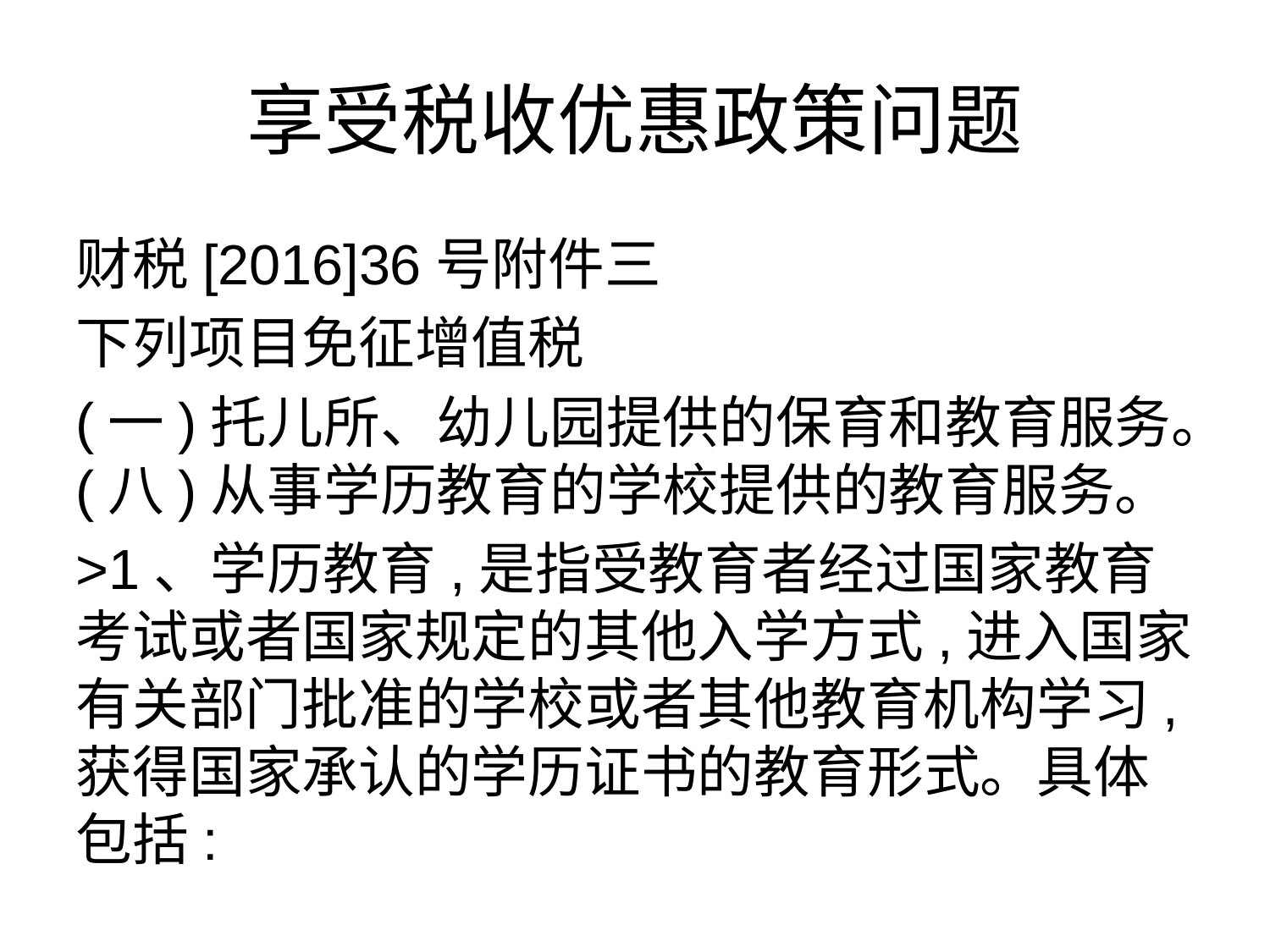

# 享受税收优惠政策问题
财税[2016]36号附件三
下列项目免征增值税
(一)托儿所、幼儿园提供的保育和教育服务。(八)从事学历教育的学校提供的教育服务。
>1、学历教育,是指受教育者经过国家教育考试或者国家规定的其他入学方式,进入国家有关部门批准的学校或者其他教育机构学习,获得国家承认的学历证书的教育形式。具体包括: